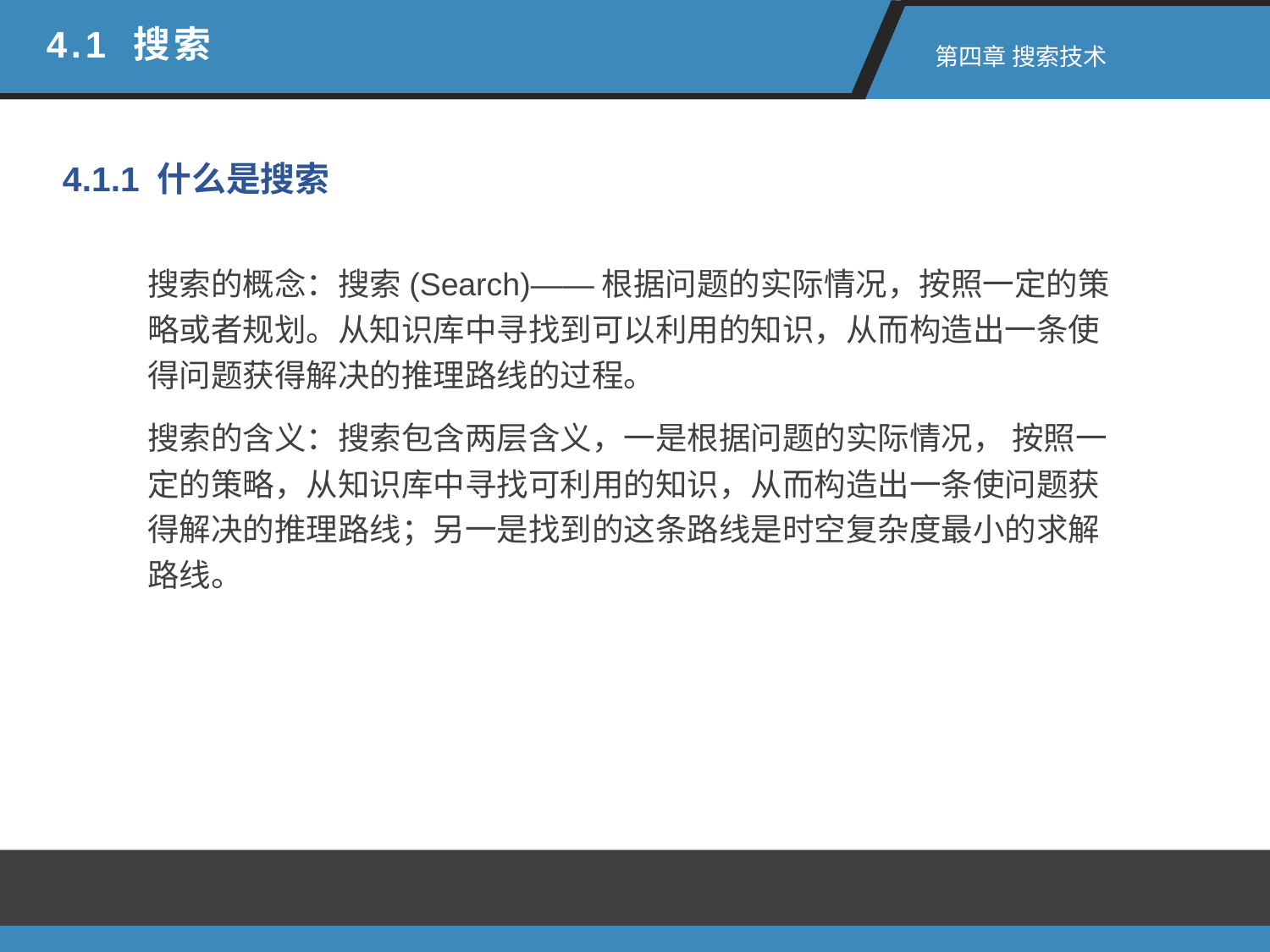

4.1 搜索
  第四章 搜索技术
4.1.1 什么是搜索
搜索的概念：搜索(Search)——根据问题的实际情况，按照一定的策略或者规划。从知识库中寻找到可以利用的知识，从而构造出一条使得问题获得解决的推理路线的过程。
搜索的含义：搜索包含两层含义，一是根据问题的实际情况， 按照一定的策略，从知识库中寻找可利用的知识，从而构造出一条使问题获得解决的推理路线；另一是找到的这条路线是时空复杂度最小的求解路线。